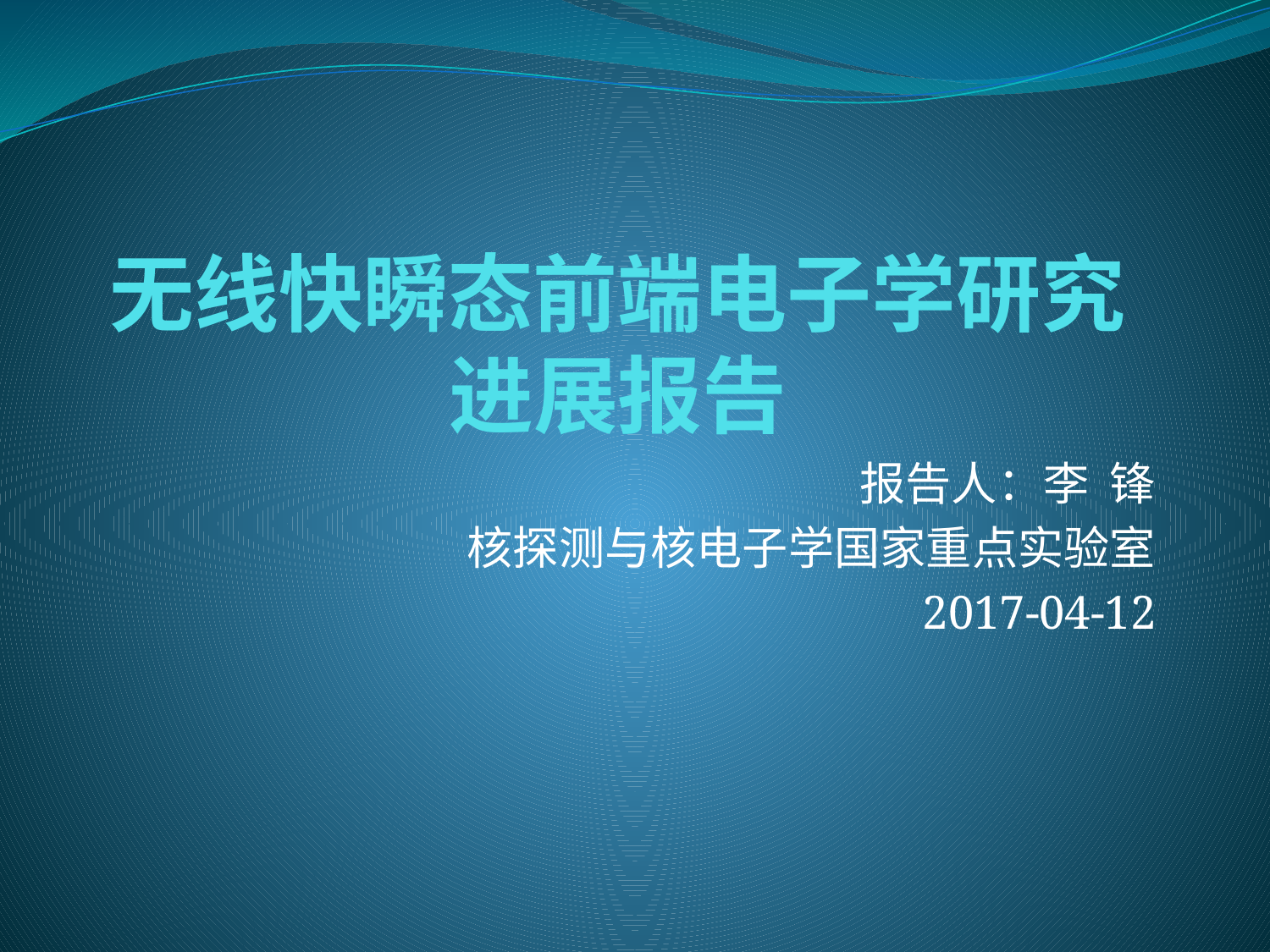

# 无线快瞬态前端电子学研究 进展报告
报告人：李  锋
核探测与核电子学国家重点实验室
2017-04-12